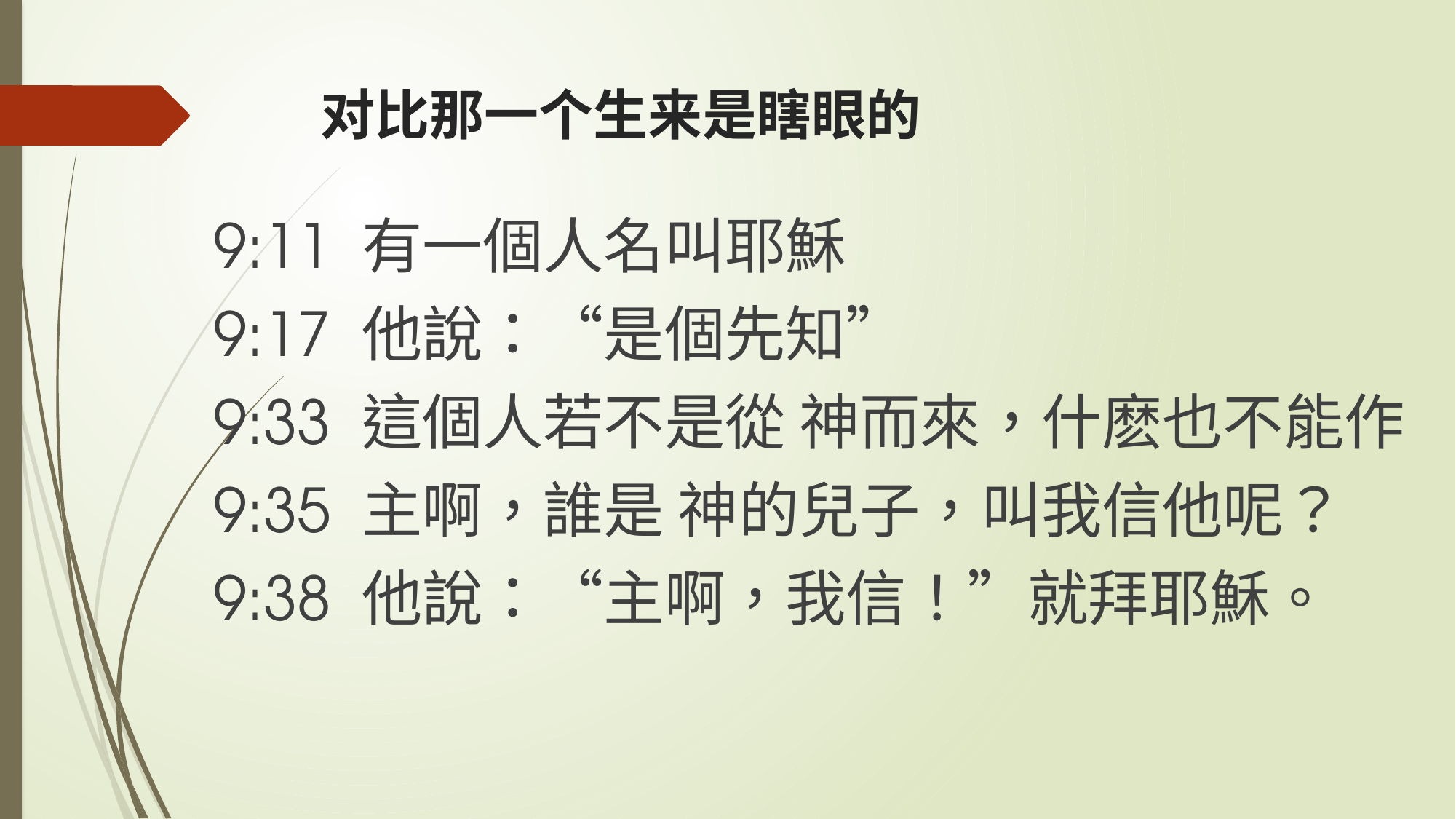

# 对比那一个生来是瞎眼的
9:11 有一個人名叫耶穌
9:17 他說：“是個先知”
9:33 這個人若不是從 神而來，什麽也不能作
9:35 主啊，誰是 神的兒子，叫我信他呢？
9:38 他說：“主啊，我信！”就拜耶穌。